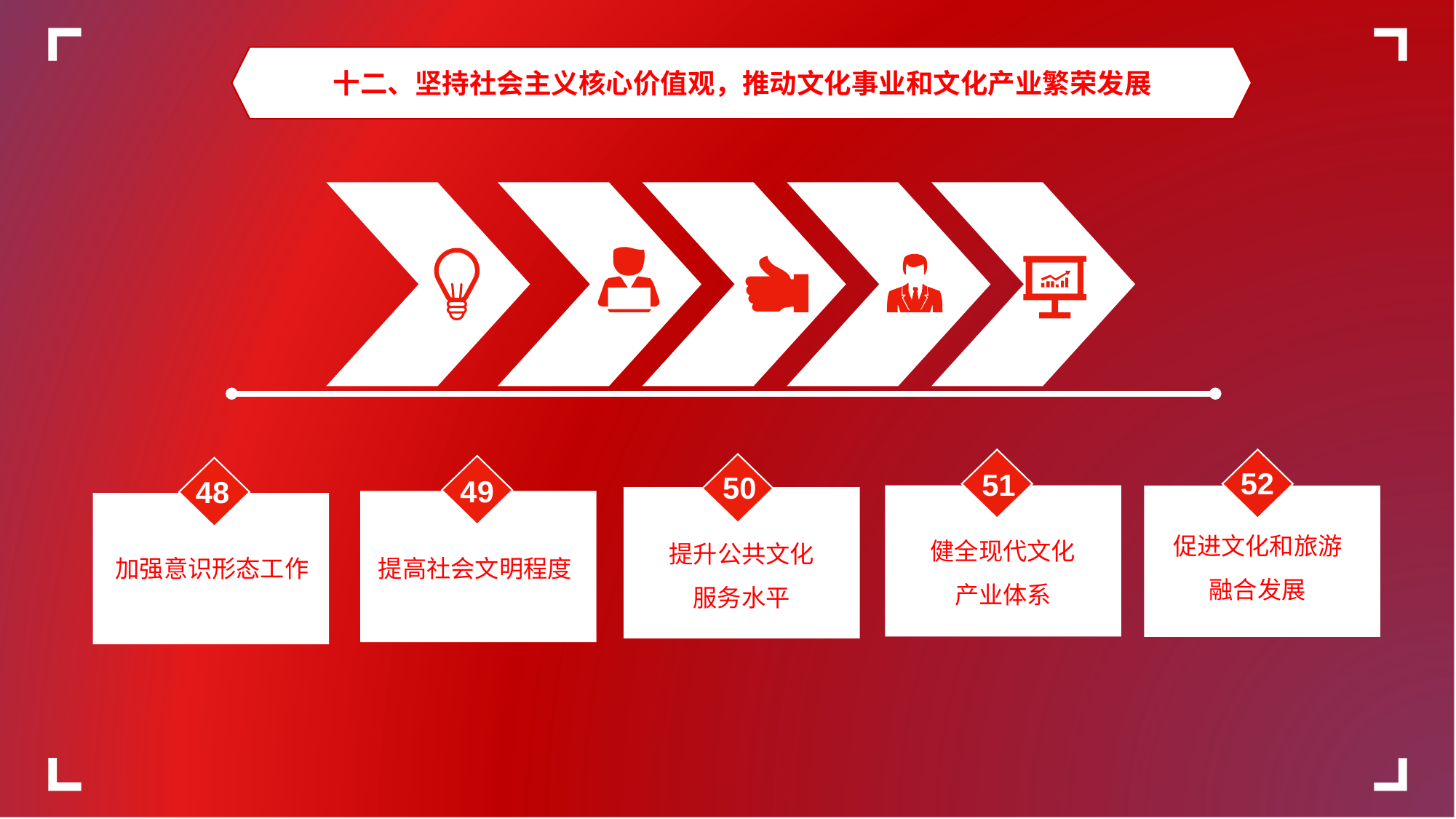

十二、坚持社会主义核心价值观，推动文化事业和文化产业繁荣发展

52
51
50
49
48

健全现代文化产业体系

促进文化和旅游融合发展

提升公共文化服务水平

提高社会文明程度

加强意识形态工作